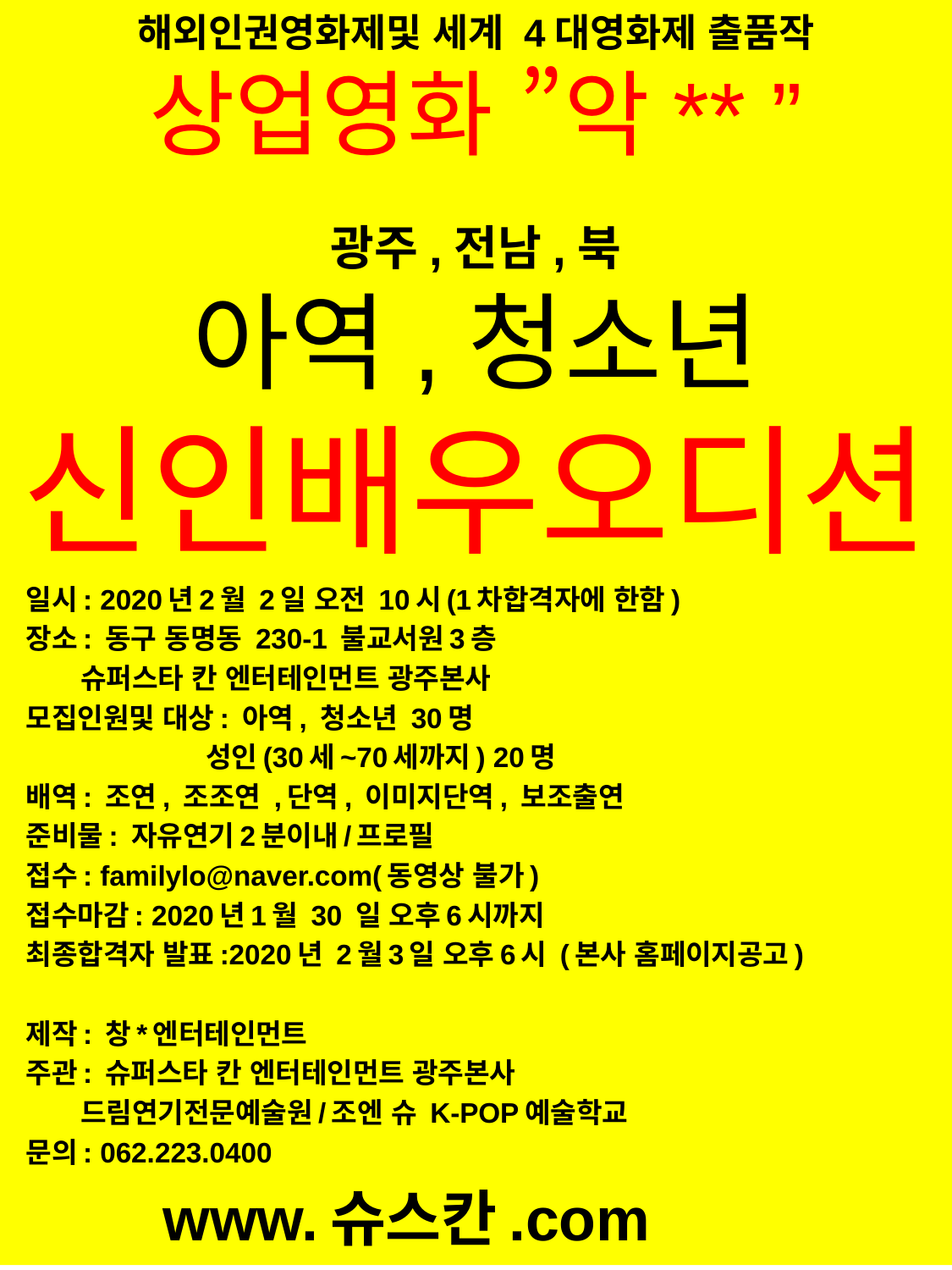

# 해외인권영화제및 세계 4대영화제 출품작 상업영화 ”악** ” 광주,전남,북 아역,청소년 신인배우오디션
 일시: 2020년2월 2일 오전 10시(1차합격자에 한함)
 장소: 동구 동명동 230-1 불교서원3층
        슈퍼스타 칸 엔터테인먼트 광주본사
 모집인원및 대상: 아역, 청소년 30명
                        성인(30세~70세까지) 20명
 배역: 조연, 조조연 ,단역, 이미지단역, 보조출연
 준비물: 자유연기2분이내/프로필
 접수: familylo@naver.com(동영상 불가)
 접수마감: 2020년1월 30 일 오후6시까지
 최종합격자 발표:2020년 2월3일 오후6시 (본사 홈페이지공고)

 제작: 창*엔터테인먼트
 주관: 슈퍼스타 칸 엔터테인먼트 광주본사
        드림연기전문예술원/조엔 슈 K-POP예술학교
 문의: 062.223.0400
         www.슈스칸.com